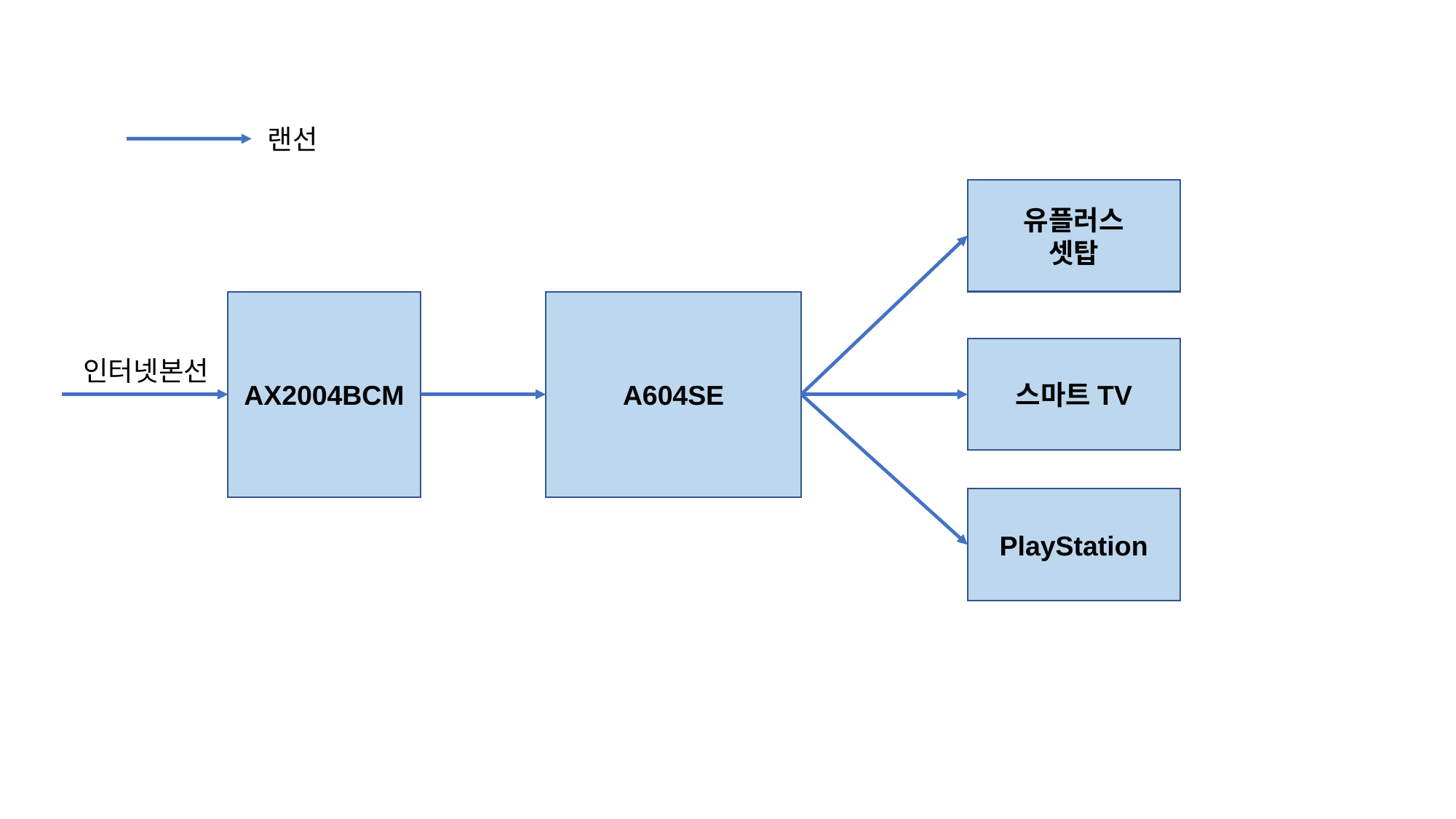

랜선
유플러스
셋탑
AX2004BCM
A604SE
스마트TV
인터넷본선
PlayStation